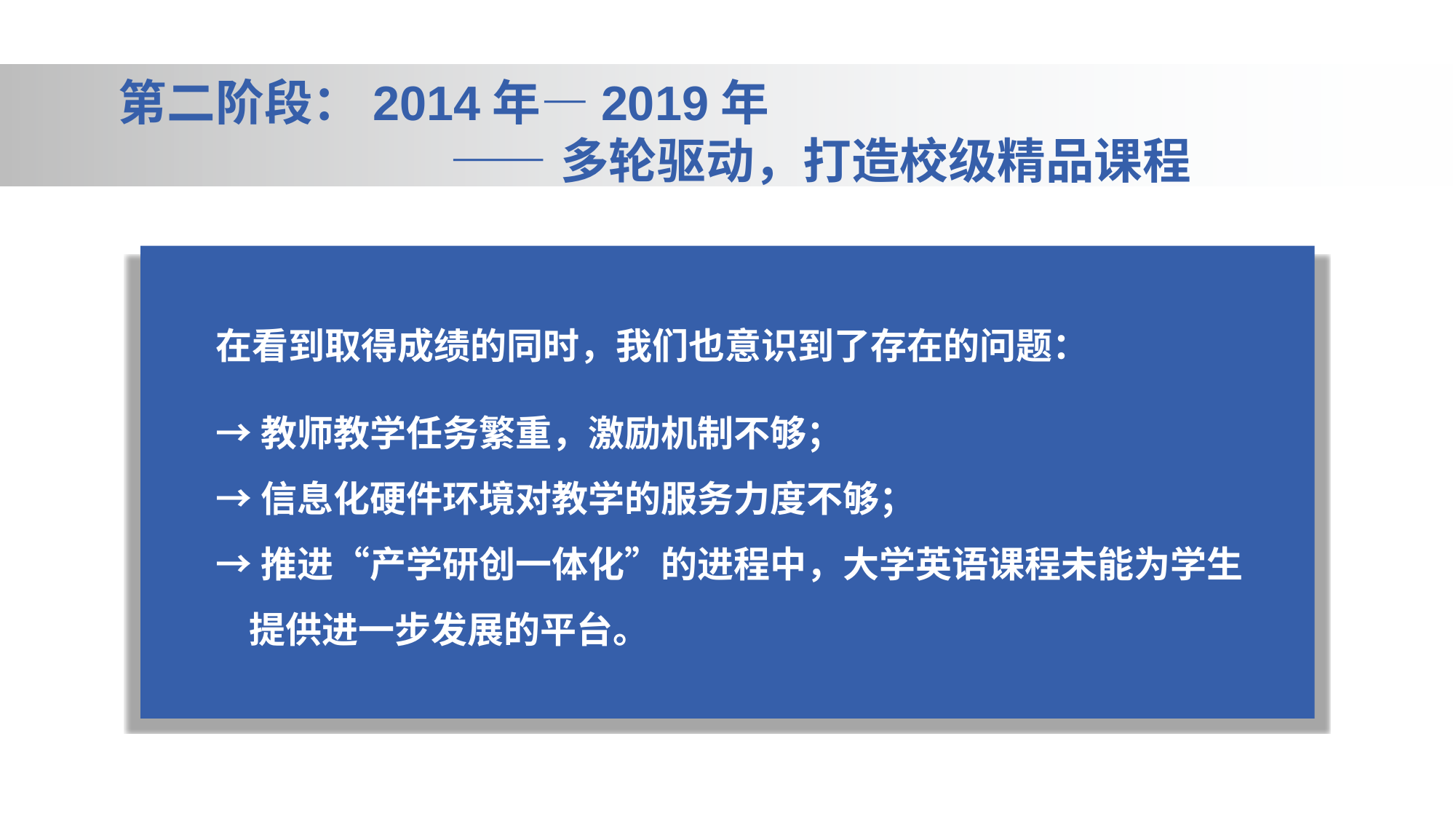

第二阶段：2014年—2019年
                              ——多轮驱动，打造校级精品课程

在看到取得成绩的同时，我们也意识到了存在的问题：
→教师教学任务繁重，激励机制不够；
→信息化硬件环境对教学的服务力度不够；
→推进“产学研创一体化”的进程中，大学英语课程未能为学生
   提供进一步发展的平台。